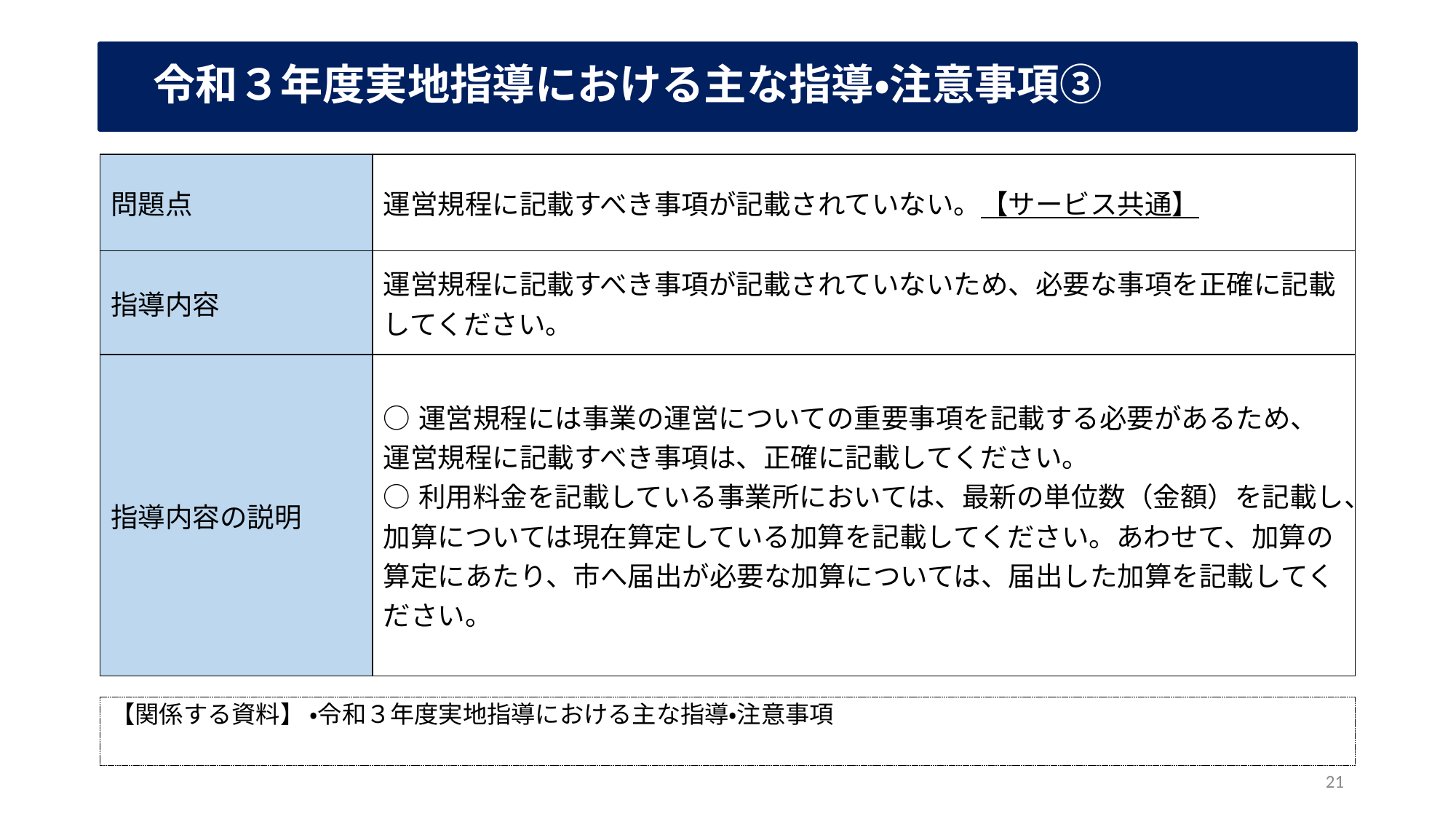

# 令和３年度実地指導における主な指導・注意事項③
| 問題点 | 運営規程に記載すべき事項が記載されていない。【サービス共通】 |
| --- | --- |
| 指導内容 | 運営規程に記載すべき事項が記載されていないため、必要な事項を正確に記載してください。 |
| 指導内容の説明 | ○運営規程には事業の運営についての重要事項を記載する必要があるため、運営規程に記載すべき事項は、正確に記載してください。 ○利用料金を記載している事業所においては、最新の単位数（金額）を記載し、加算については現在算定している加算を記載してください。あわせて、加算の算定にあたり、市へ届出が必要な加算については、届出した加算を記載してください。 |
【関係する資料】 ・令和３年度実地指導における主な指導・注意事項
21